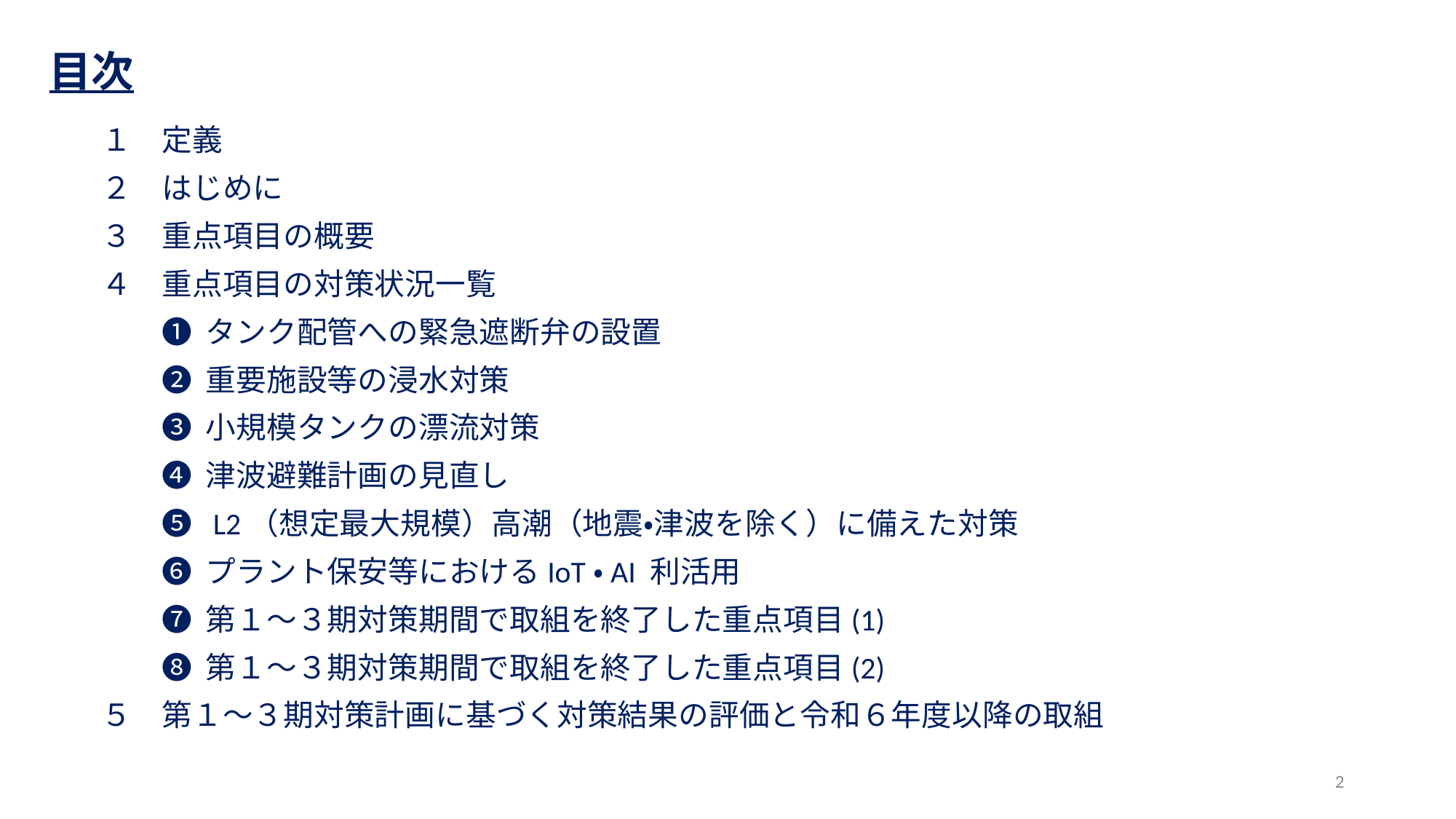

# 目次
１　定義
２　はじめに
３　重点項目の概要
４　重点項目の対策状況一覧
　　❶  タンク配管への緊急遮断弁の設置
　　❷  重要施設等の浸水対策
　　❸  小規模タンクの漂流対策
　　❹  津波避難計画の見直し
　　❺  L2（想定最大規模）高潮（地震・津波を除く）に備えた対策
　　❻  プラント保安等におけるIoT・AI 利活用
　　❼  第１～３期対策期間で取組を終了した重点項目(1)
　　❽  第１～３期対策期間で取組を終了した重点項目(2)
５　第１～３期対策計画に基づく対策結果の評価と令和６年度以降の取組
2